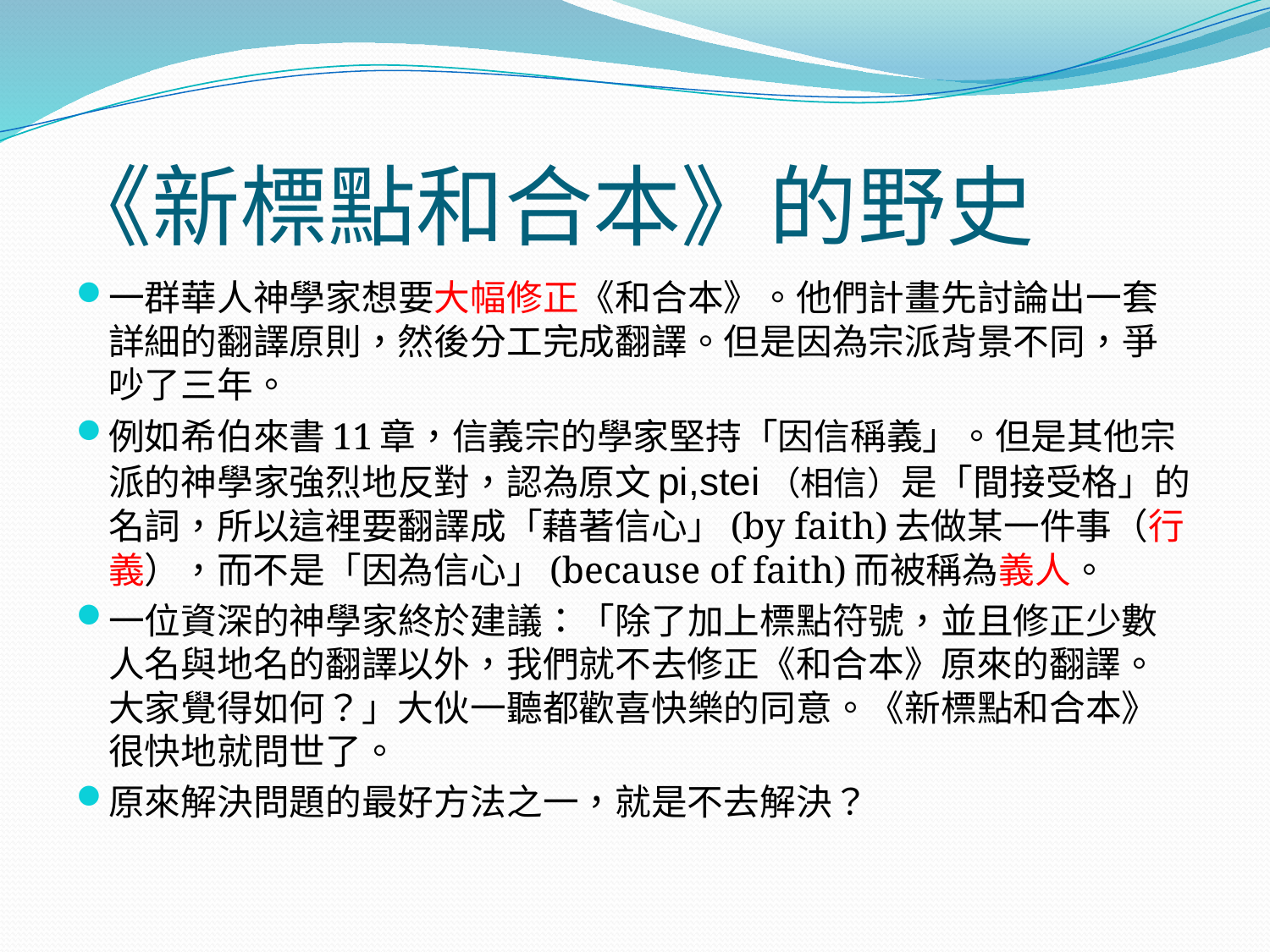

# 《新標點和合本》的野史
一群華人神學家想要大幅修正《和合本》。他們計畫先討論出一套詳細的翻譯原則，然後分工完成翻譯。但是因為宗派背景不同，爭吵了三年。
例如希伯來書11章，信義宗的學家堅持「因信稱義」。但是其他宗派的神學家強烈地反對，認為原文pi,stei（相信）是「間接受格」的名詞，所以這裡要翻譯成「藉著信心」(by faith)去做某一件事（行義），而不是「因為信心」(because of faith)而被稱為義人。
一位資深的神學家終於建議：「除了加上標點符號，並且修正少數人名與地名的翻譯以外，我們就不去修正《和合本》原來的翻譯。大家覺得如何？」大伙一聽都歡喜快樂的同意。《新標點和合本》很快地就問世了。
原來解決問題的最好方法之一，就是不去解決？